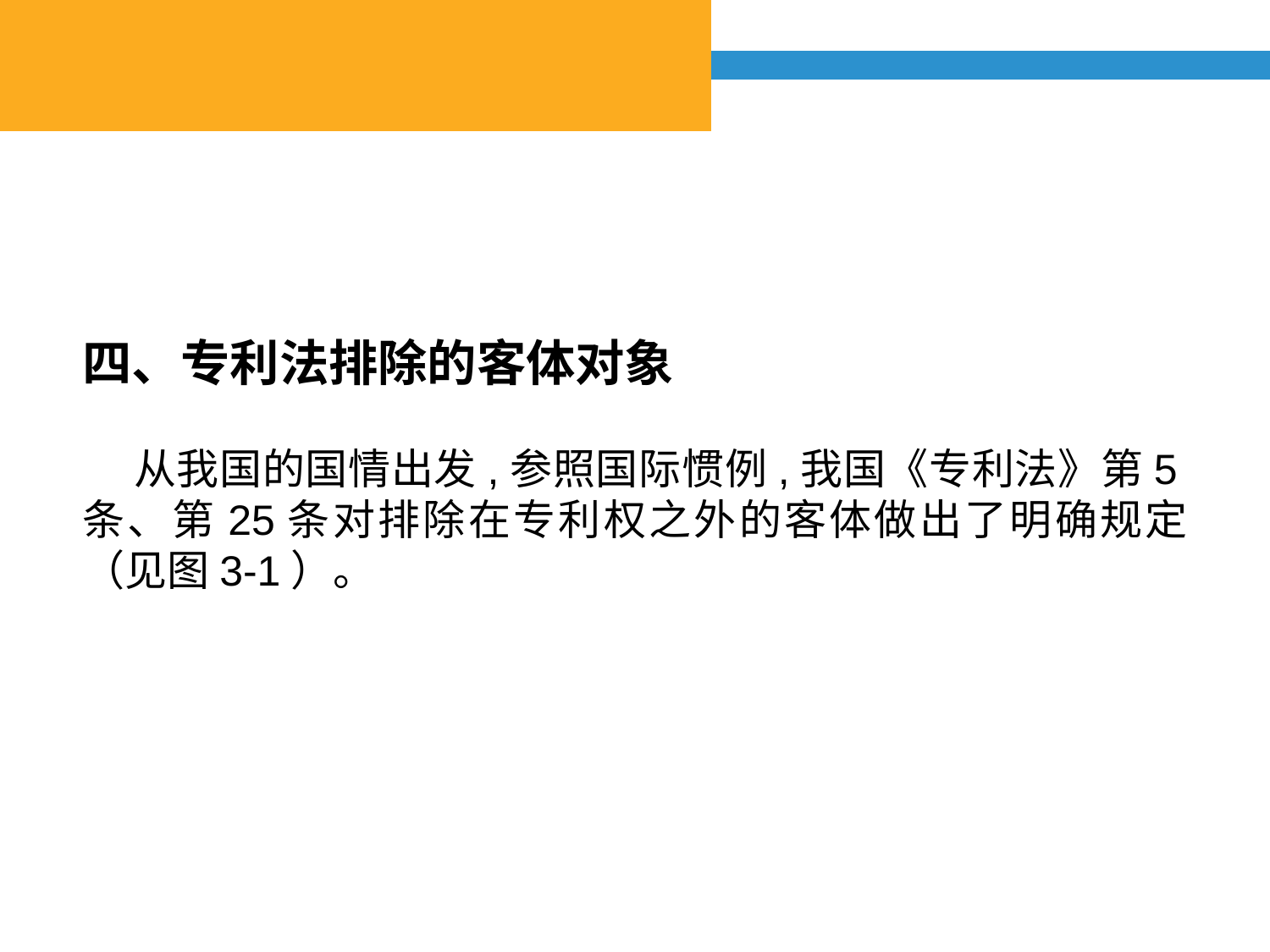

四、专利法排除的客体对象

    从我国的国情出发,参照国际惯例,我国《专利法》第5条、第25条对排除在专利权之外的客体做出了明确规定（见图3-1）。